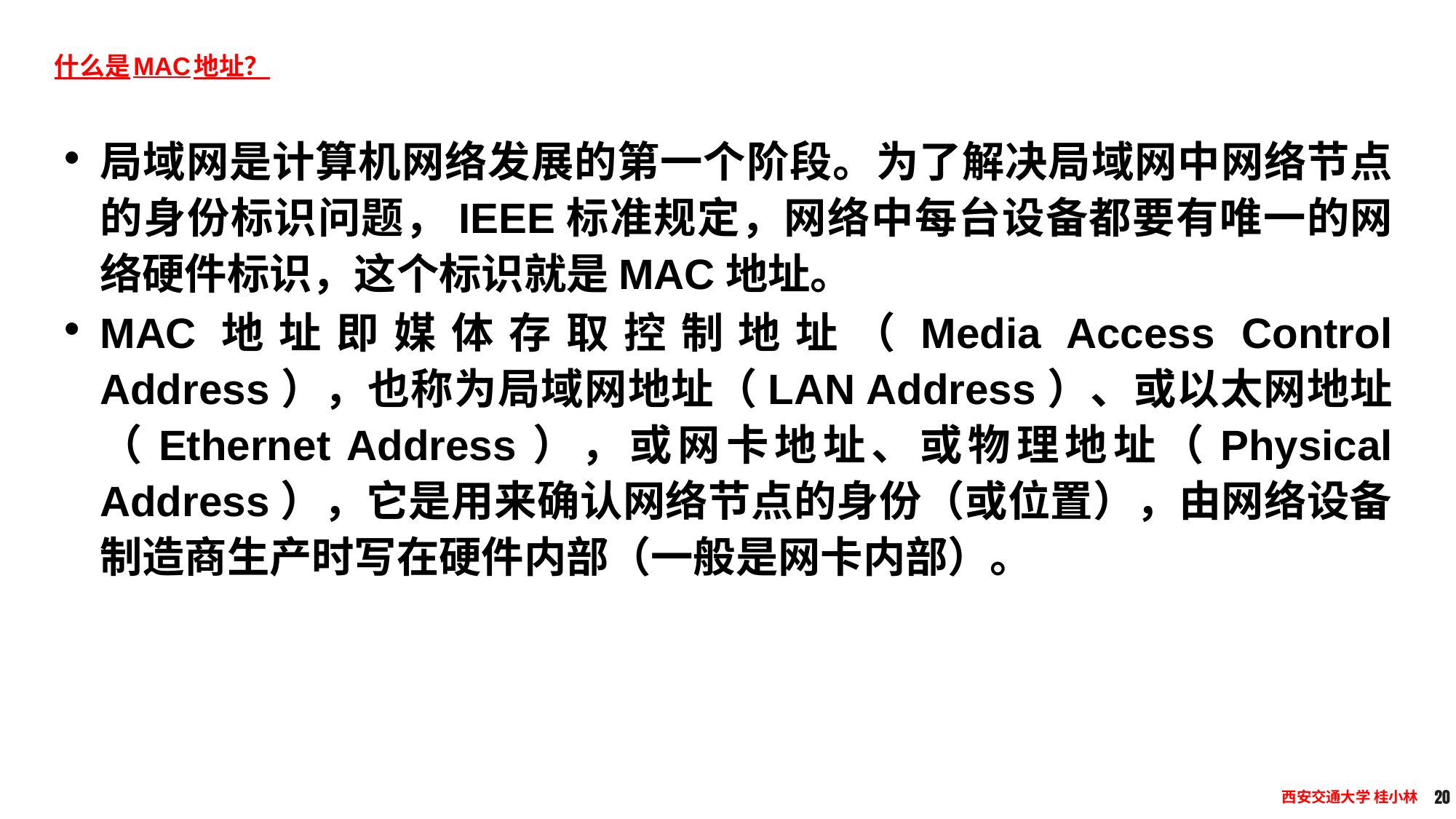

# 什么是MAC地址？
局域网是计算机网络发展的第一个阶段。为了解决局域网中网络节点的身份标识问题，IEEE标准规定，网络中每台设备都要有唯一的网络硬件标识，这个标识就是MAC地址。
MAC地址即媒体存取控制地址（Media Access Control Address），也称为局域网地址（LAN Address）、或以太网地址（Ethernet Address），或网卡地址、或物理地址（Physical Address），它是用来确认网络节点的身份（或位置），由网络设备制造商生产时写在硬件内部（一般是网卡内部）。